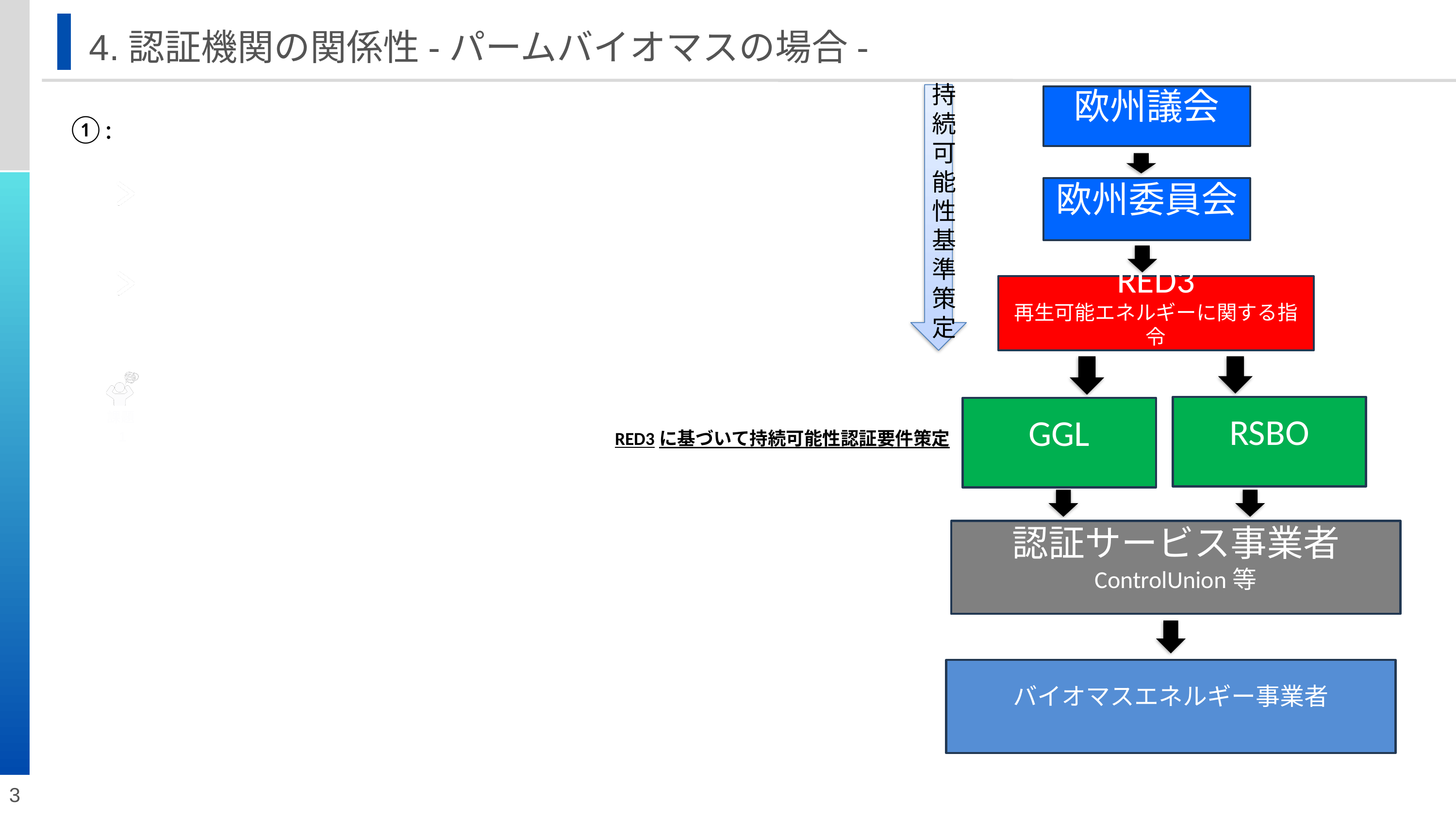

4.認証機関の関係性-パームバイオマスの場合-

欧州議会

①:

欧州委員会

持続可能性基準策定

RED3
再生可能エネルギーに関する指令

RSBO

GGL

課題1
RED3に基づいて持続可能性認証要件策定

認証サービス事業者
ControlUnion等

バイオマスエネルギー事業者

3